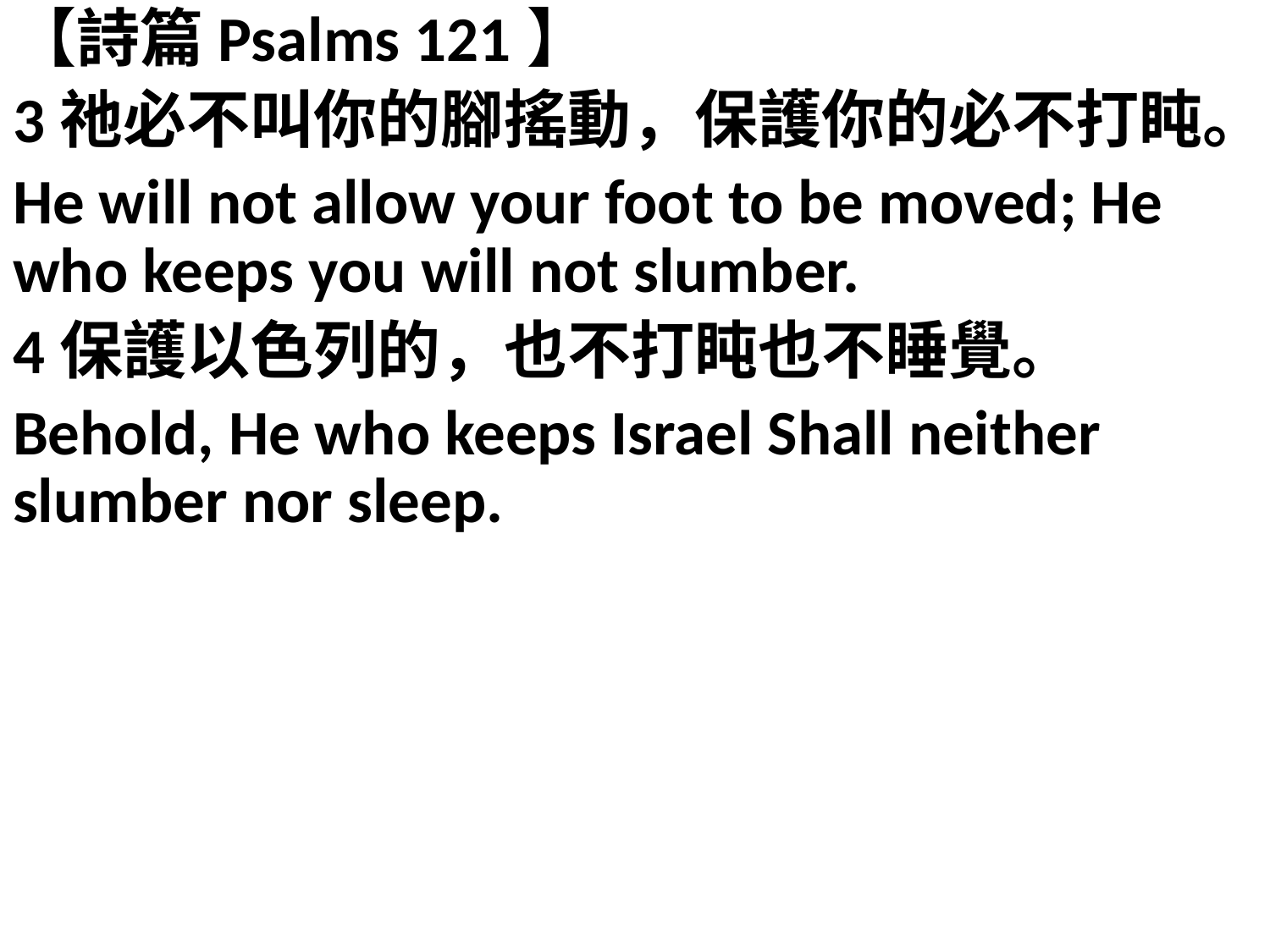

【詩篇Psalms 121】
3祂必不叫你的腳搖動，保護你的必不打盹。
He will not allow your foot to be moved; He who keeps you will not slumber.
4保護以色列的，也不打盹也不睡覺。
Behold, He who keeps Israel Shall neither slumber nor sleep.